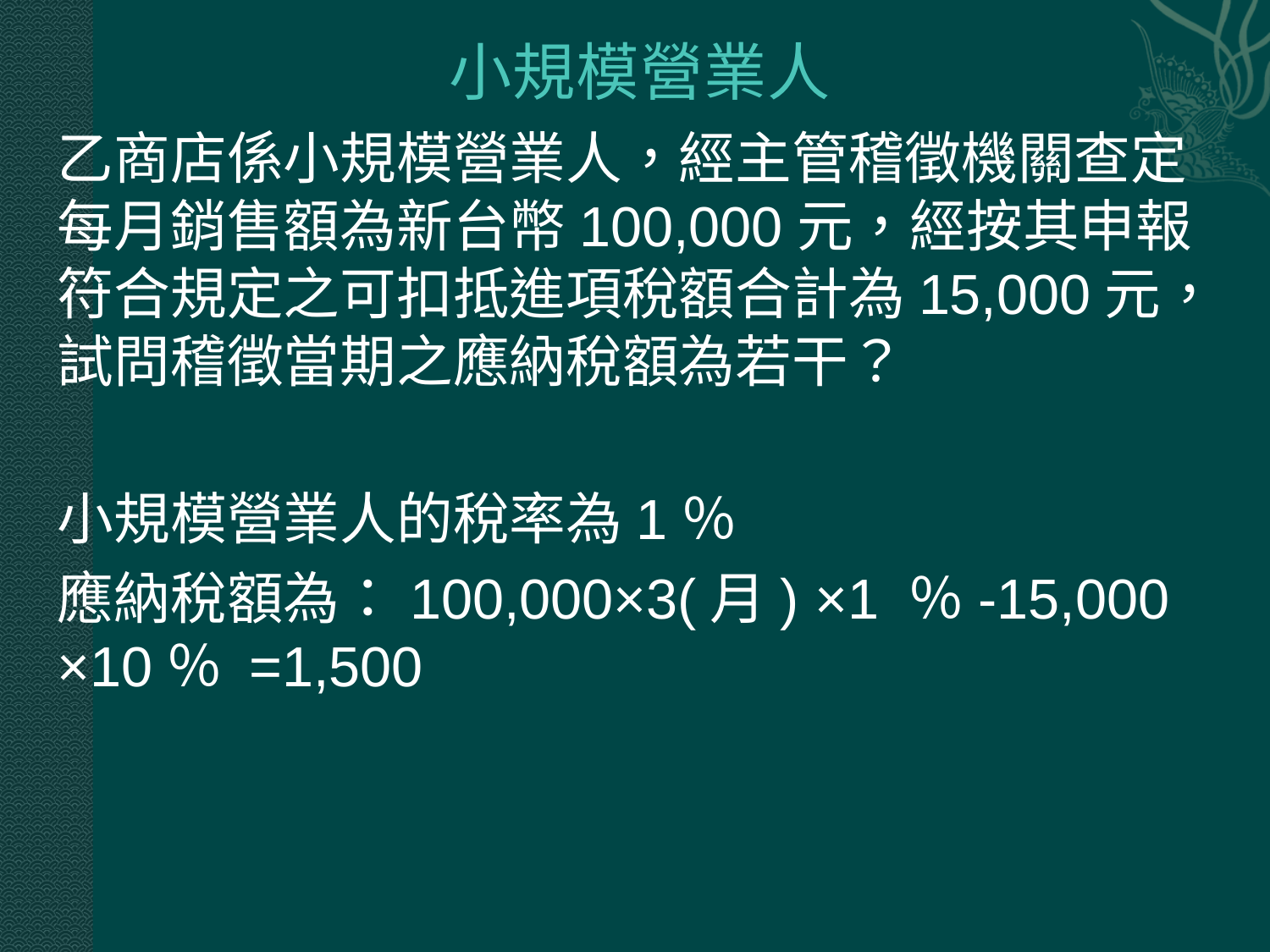

# 小規模營業人
乙商店係小規模營業人，經主管稽徵機關查定每月銷售額為新台幣100,000元，經按其申報符合規定之可扣抵進項稅額合計為15,000元，試問稽徵當期之應納稅額為若干？

小規模營業人的稅率為1％
應納稅額為：100,000×3(月) ×1 ％-15,000 ×10％ =1,500